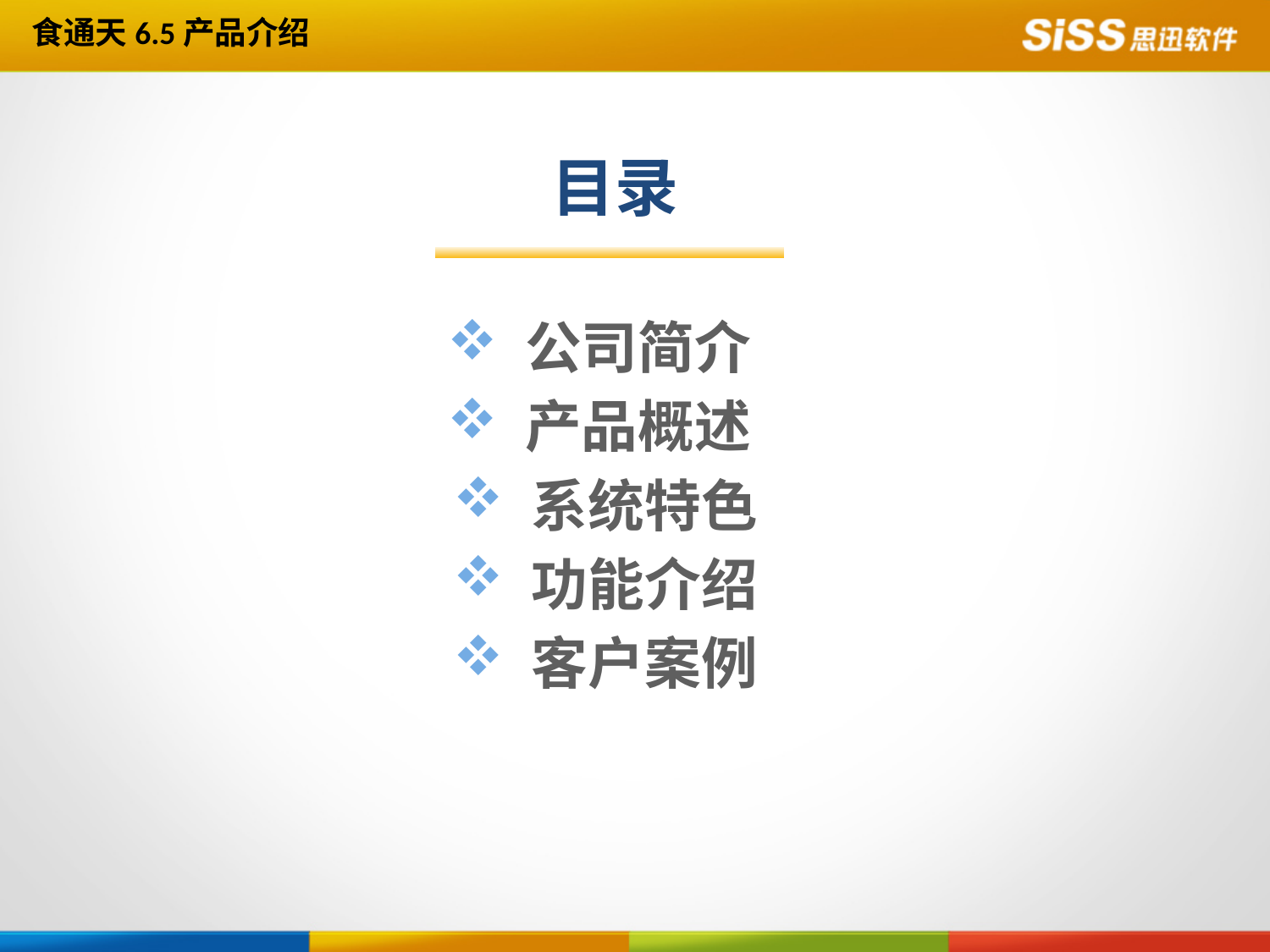

食通天6.5产品介绍

目录

 公司简介
 产品概述
 系统特色
 功能介绍
 客户案例